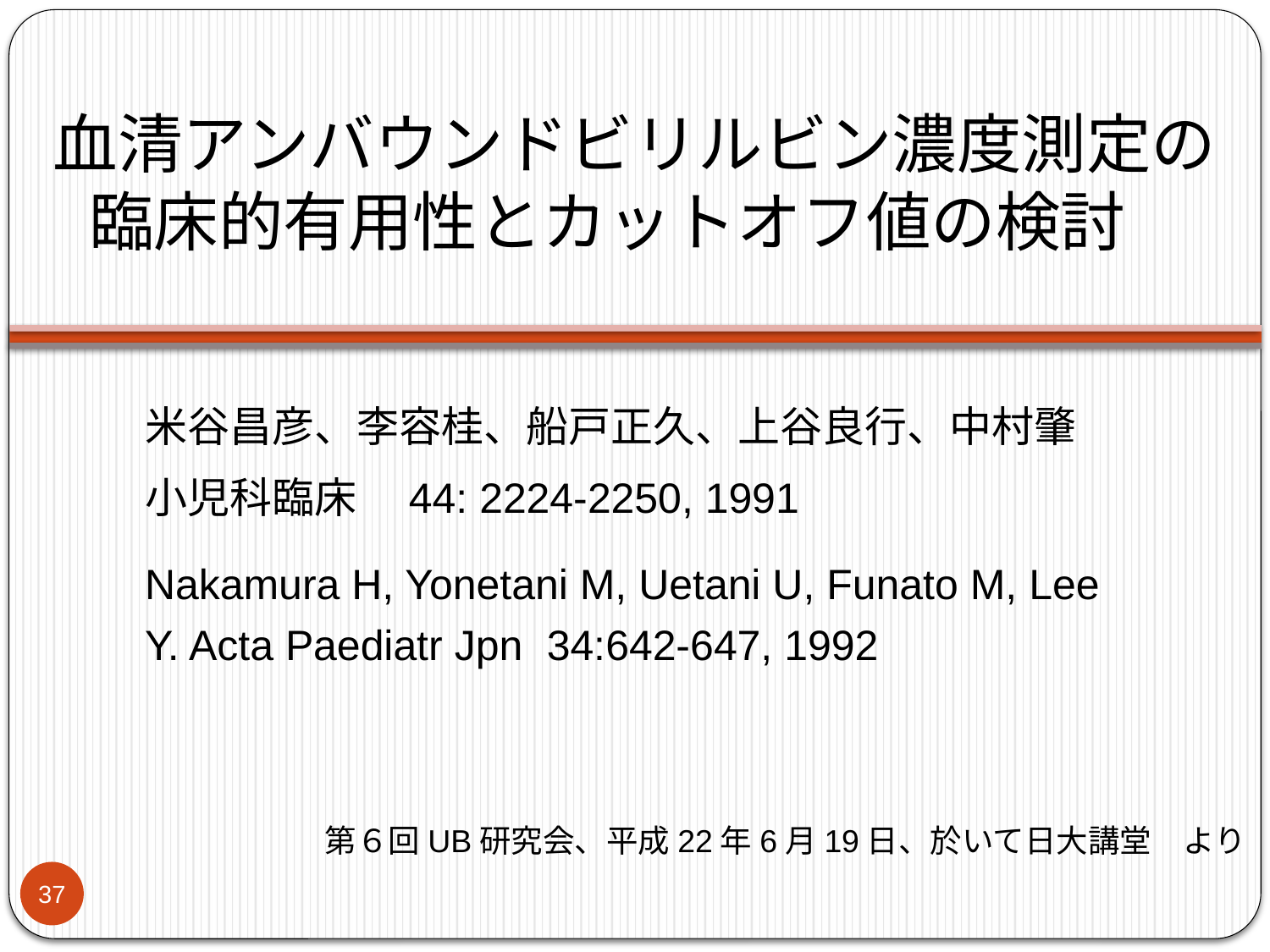

# 血清アンバウンドビリルビン濃度測定の 臨床的有用性とカットオフ値の検討
米谷昌彦、李容桂、船戸正久、上谷良行、中村肇
小児科臨床　44: 2224-2250, 1991
Nakamura H, Yonetani M, Uetani U, Funato M, Lee Y. Acta Paediatr Jpn  34:642-647, 1992
第６回UB研究会、平成22年6月19日、於いて日大講堂　より
37